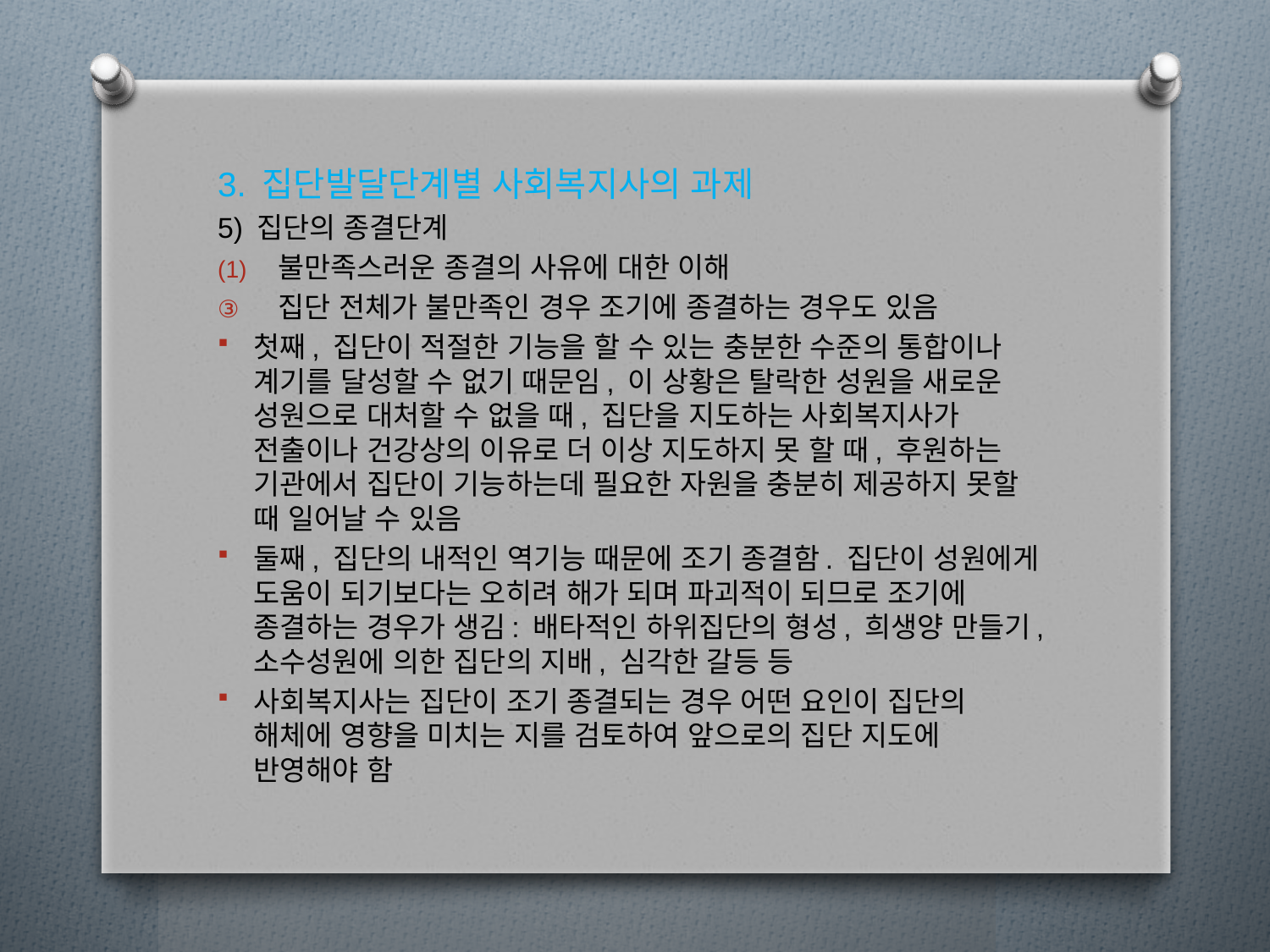

3. 집단발달단계별 사회복지사의 과제
5) 집단의 종결단계
불만족스러운 종결의 사유에 대한 이해
집단 전체가 불만족인 경우 조기에 종결하는 경우도 있음
첫째, 집단이 적절한 기능을 할 수 있는 충분한 수준의 통합이나 계기를 달성할 수 없기 때문임, 이 상황은 탈락한 성원을 새로운 성원으로 대처할 수 없을 때, 집단을 지도하는 사회복지사가 전출이나 건강상의 이유로 더 이상 지도하지 못 할 때, 후원하는 기관에서 집단이 기능하는데 필요한 자원을 충분히 제공하지 못할  때 일어날 수 있음
둘째, 집단의 내적인 역기능 때문에 조기 종결함. 집단이 성원에게 도움이 되기보다는 오히려 해가 되며 파괴적이 되므로 조기에 종결하는 경우가 생김: 배타적인 하위집단의 형성, 희생양 만들기, 소수성원에 의한 집단의 지배, 심각한 갈등 등
사회복지사는 집단이 조기 종결되는 경우 어떤 요인이 집단의 해체에 영향을 미치는 지를 검토하여 앞으로의 집단 지도에 반영해야 함